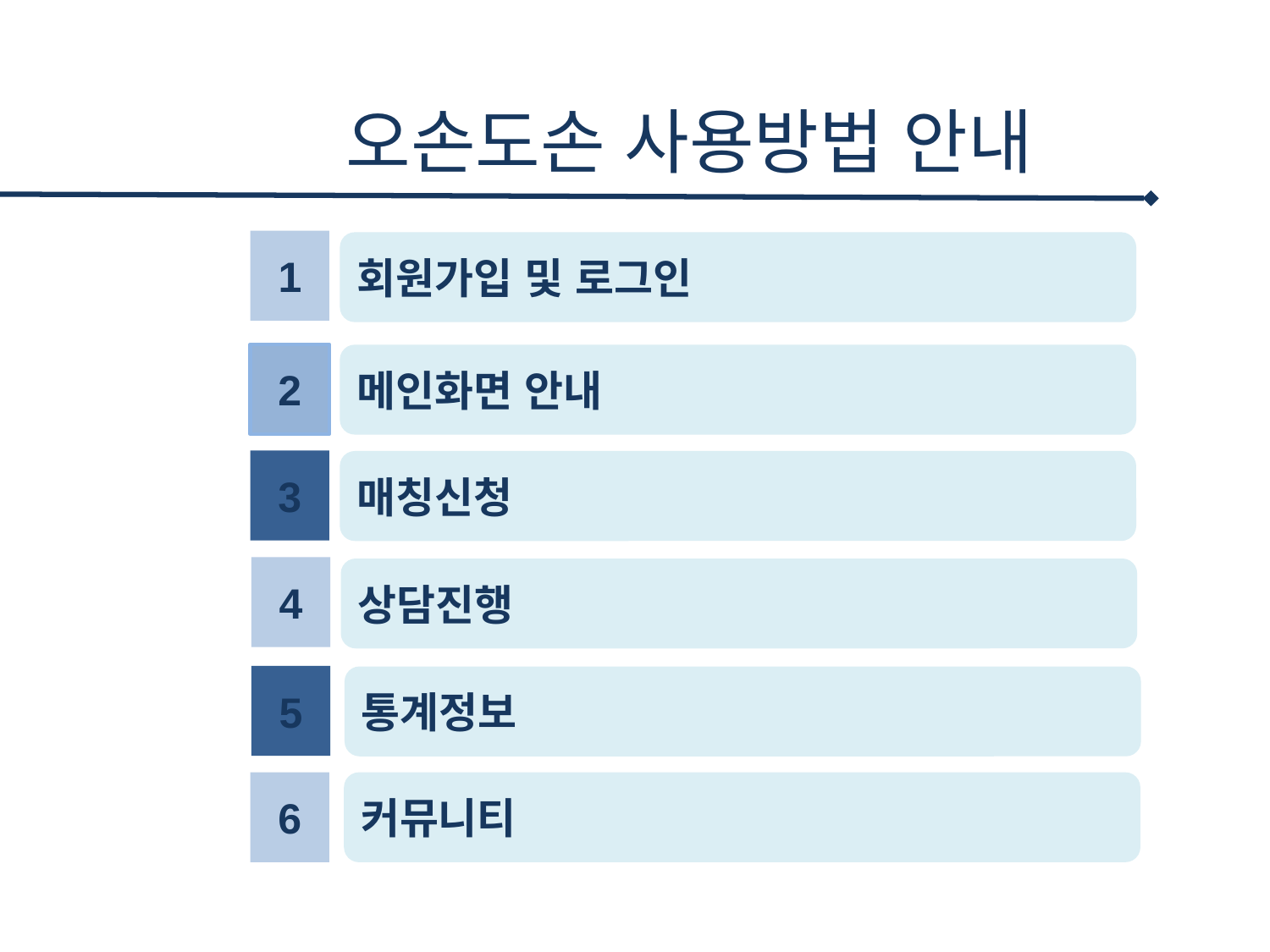

오손도손 사용방법 안내
1
회원가입 및 로그인
2
메인화면 안내
3
매칭신청
4
상담진행
5
통계정보
6
커뮤니티